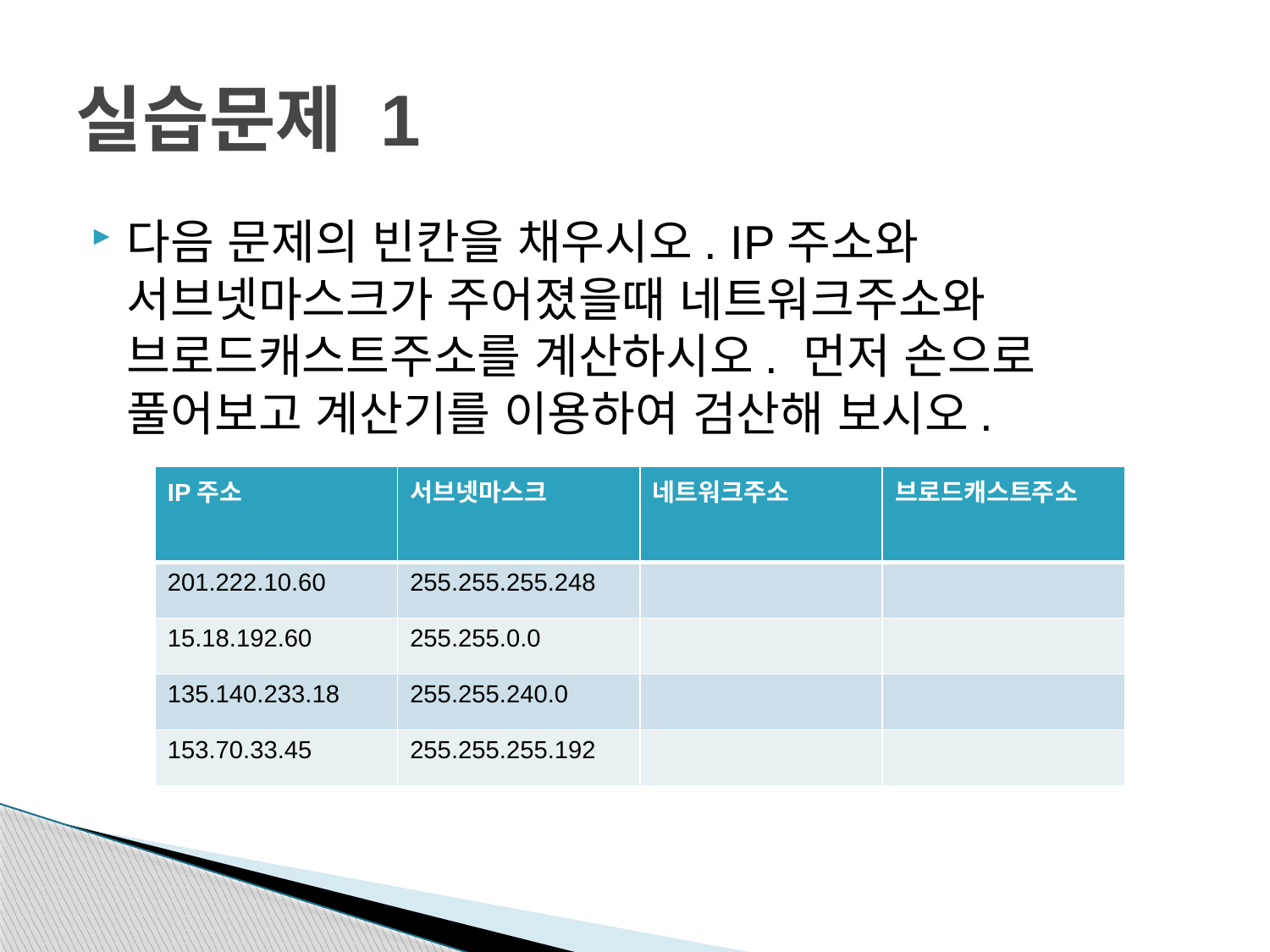

# 실습문제 1
다음 문제의 빈칸을 채우시오. IP주소와 서브넷마스크가 주어졌을때 네트워크주소와 브로드캐스트주소를 계산하시오. 먼저 손으로 풀어보고 계산기를 이용하여 검산해 보시오.

| IP주소 | 서브넷마스크 | 네트워크주소 | 브로드캐스트주소 |
| --- | --- | --- | --- |
| 201.222.10.60 | 255.255.255.248 |  |  |
| 15.18.192.60 | 255.255.0.0 |  |  |
| 135.140.233.18 | 255.255.240.0 |  |  |
| 153.70.33.45 | 255.255.255.192 |  |  |